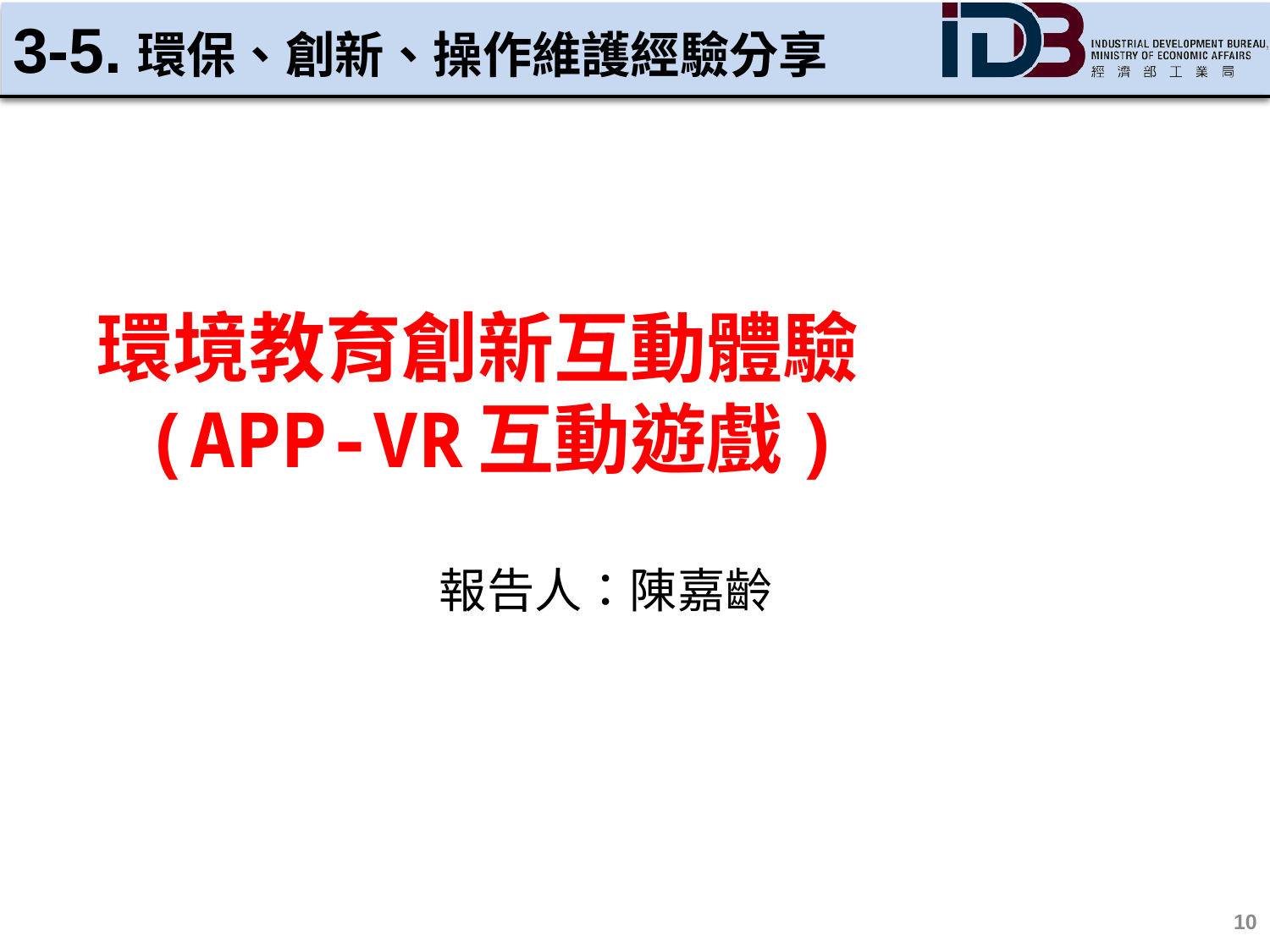

# 3-5.環保、創新、操作維護經驗分享
環境教育創新互動體驗
  (APP-VR互動遊戲)
報告人：陳嘉齡
10